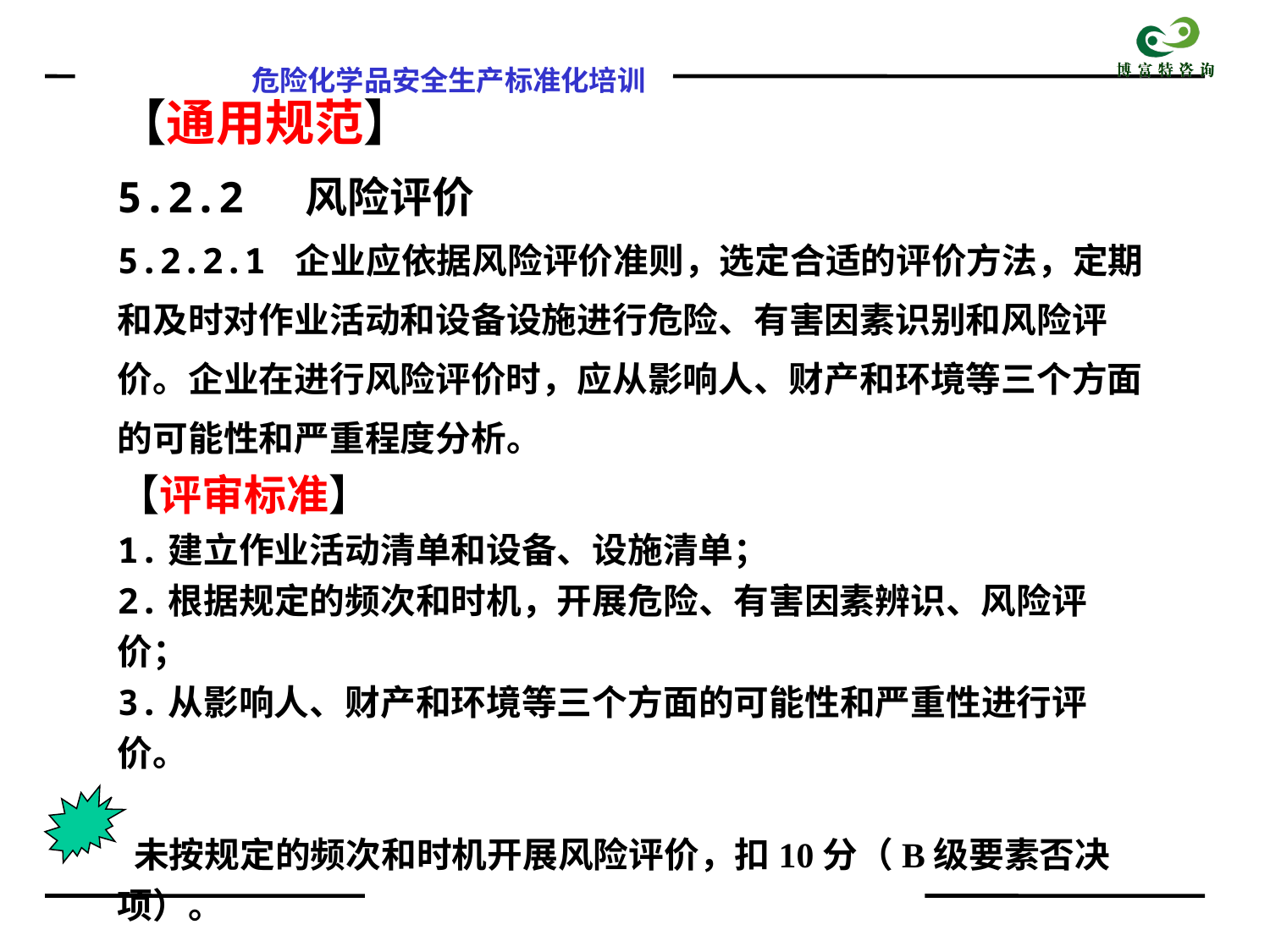

【通用规范】
5.2.2  风险评价
5.2.2.1 企业应依据风险评价准则，选定合适的评价方法，定期和及时对作业活动和设备设施进行危险、有害因素识别和风险评价。企业在进行风险评价时，应从影响人、财产和环境等三个方面的可能性和严重程度分析。
【评审标准】
1.建立作业活动清单和设备、设施清单；
2.根据规定的频次和时机，开展危险、有害因素辨识、风险评价；
3.从影响人、财产和环境等三个方面的可能性和严重性进行评价。

 未按规定的频次和时机开展风险评价，扣10分（B级要素否决项）。